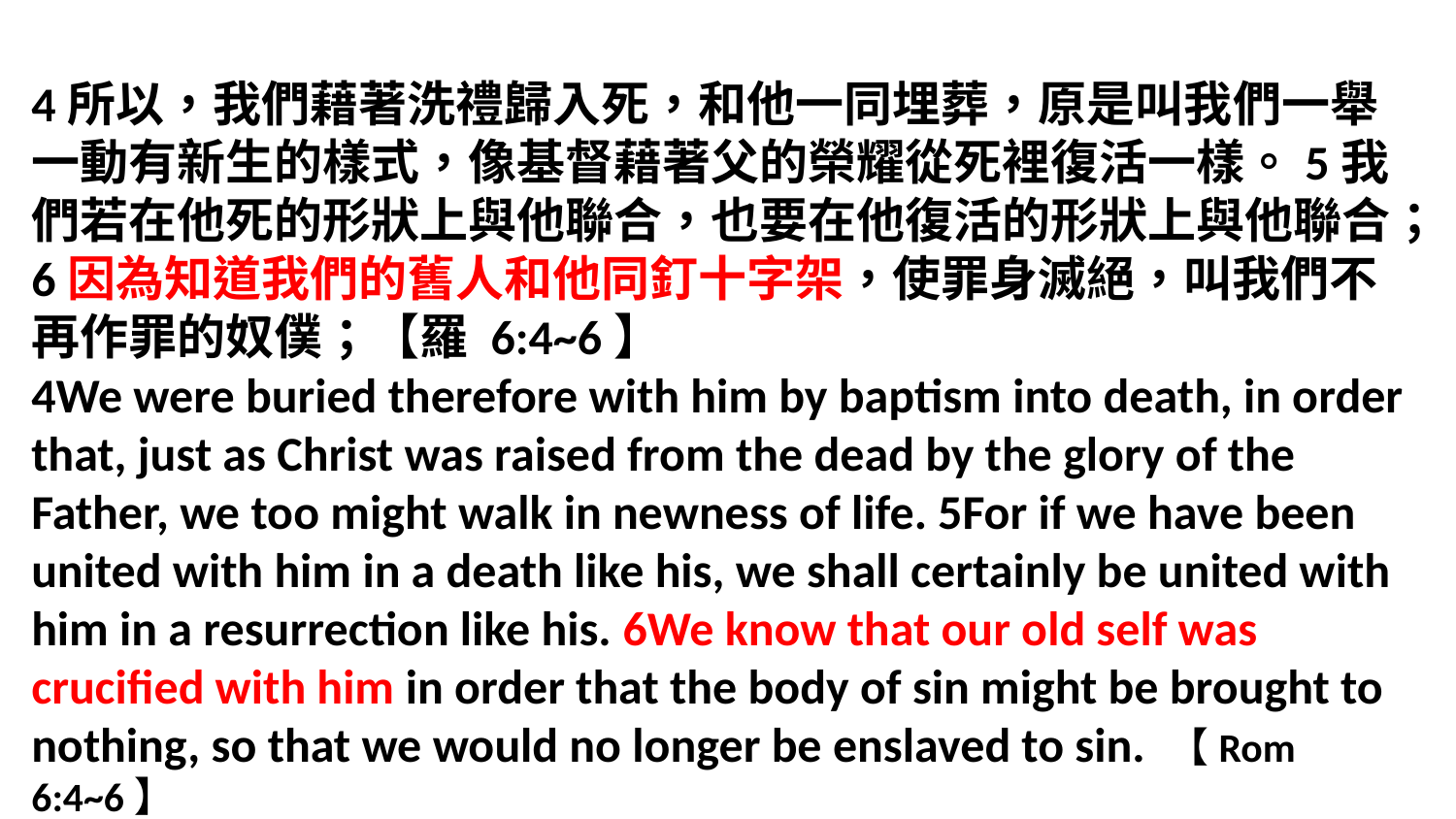

4所以，我們藉著洗禮歸入死，和他一同埋葬，原是叫我們一舉一動有新生的樣式，像基督藉著父的榮耀從死裡復活一樣。5我們若在他死的形狀上與他聯合，也要在他復活的形狀上與他聯合；6因為知道我們的舊人和他同釘十字架，使罪身滅絕，叫我們不再作罪的奴僕；【羅 6:4~6】
4We were buried therefore with him by baptism into death, in order that, just as Christ was raised from the dead by the glory of the Father, we too might walk in newness of life. 5For if we have been united with him in a death like his, we shall certainly be united with him in a resurrection like his. 6We know that our old self was crucified with him in order that the body of sin might be brought to nothing, so that we would no longer be enslaved to sin. 【Rom 6:4~6】